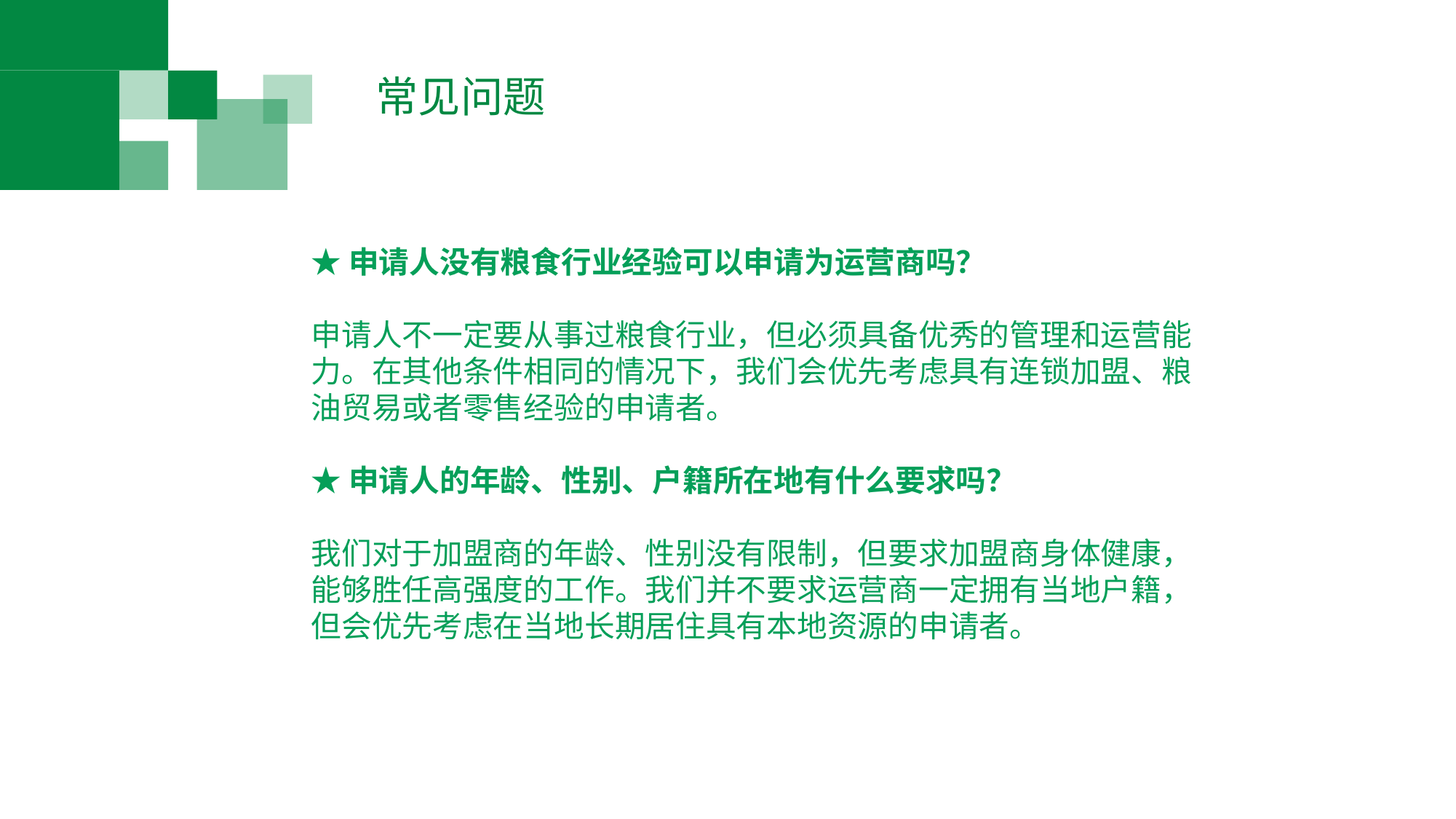

常见问题

★申请人没有粮食行业经验可以申请为运营商吗？

申请人不一定要从事过粮食行业，但必须具备优秀的管理和运营能力。在其他条件相同的情况下，我们会优先考虑具有连锁加盟、粮油贸易或者零售经验的申请者。

★申请人的年龄、性别、户籍所在地有什么要求吗？

我们对于加盟商的年龄、性别没有限制，但要求加盟商身体健康，能够胜任高强度的工作。我们并不要求运营商一定拥有当地户籍，但会优先考虑在当地长期居住具有本地资源的申请者。